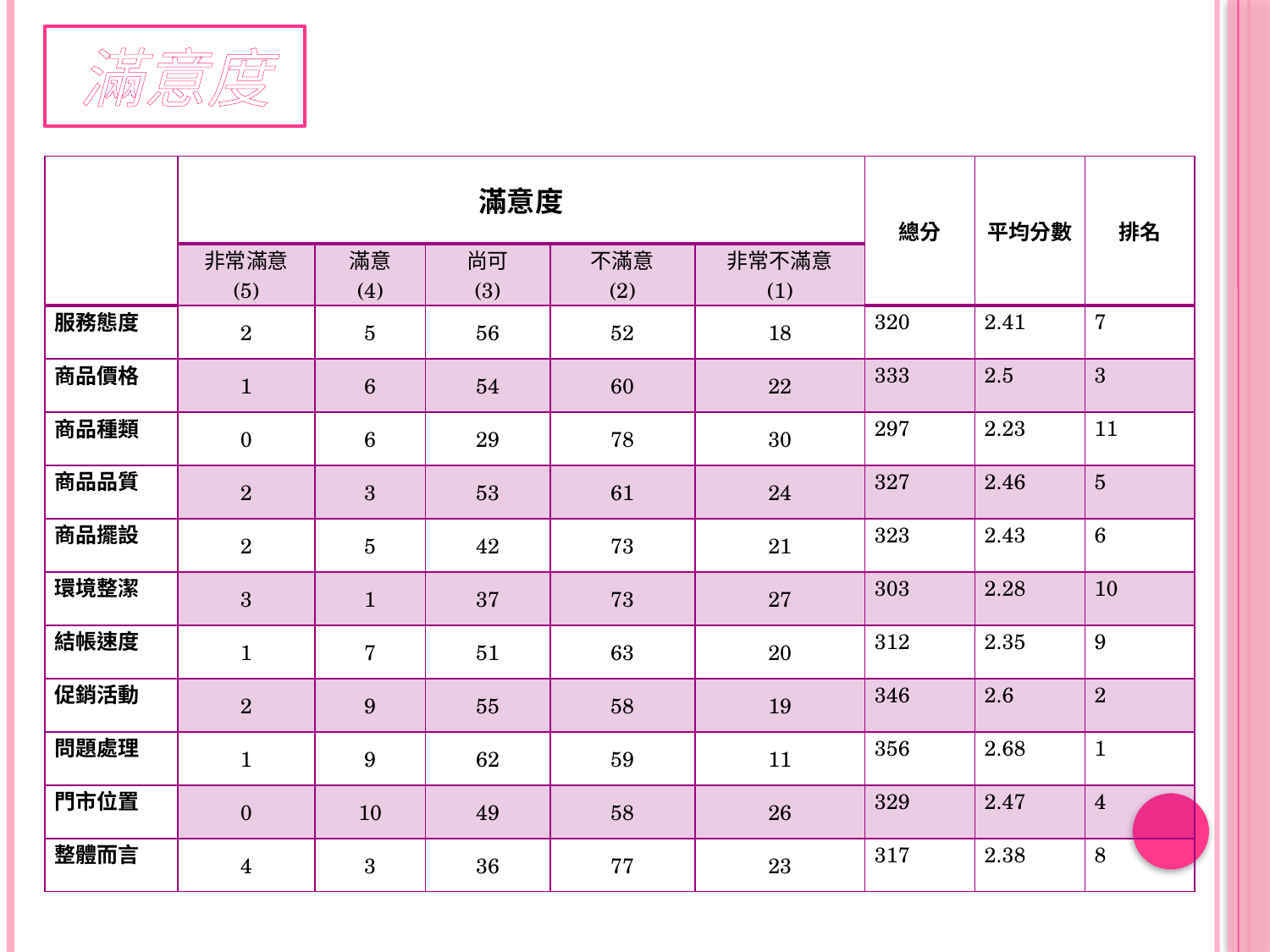

滿意度
|  | 滿意度 |  |  |  |  | 總分 | 平均分數 | 排名 |
| --- | --- | --- | --- | --- | --- | --- | --- | --- |
|  | 非常滿意 (5) | 滿意 (4) | 尚可 (3) | 不滿意 (2) | 非常不滿意 (1) |  |  |  |
| 服務態度 | 2 | 5 | 56 | 52 | 18 | 320 | 2.41 | 7 |
| 商品價格 | 1 | 6 | 54 | 60 | 22 | 333 | 2.5 | 3 |
| 商品種類 | 0 | 6 | 29 | 78 | 30 | 297 | 2.23 | 11 |
| 商品品質 | 2 | 3 | 53 | 61 | 24 | 327 | 2.46 | 5 |
| 商品擺設 | 2 | 5 | 42 | 73 | 21 | 323 | 2.43 | 6 |
| 環境整潔 | 3 | 1 | 37 | 73 | 27 | 303 | 2.28 | 10 |
| 結帳速度 | 1 | 7 | 51 | 63 | 20 | 312 | 2.35 | 9 |
| 促銷活動 | 2 | 9 | 55 | 58 | 19 | 346 | 2.6 | 2 |
| 問題處理 | 1 | 9 | 62 | 59 | 11 | 356 | 2.68 | 1 |
| 門市位置 | 0 | 10 | 49 | 58 | 26 | 329 | 2.47 | 4 |
| 整體而言 | 4 | 3 | 36 | 77 | 23 | 317 | 2.38 | 8 |